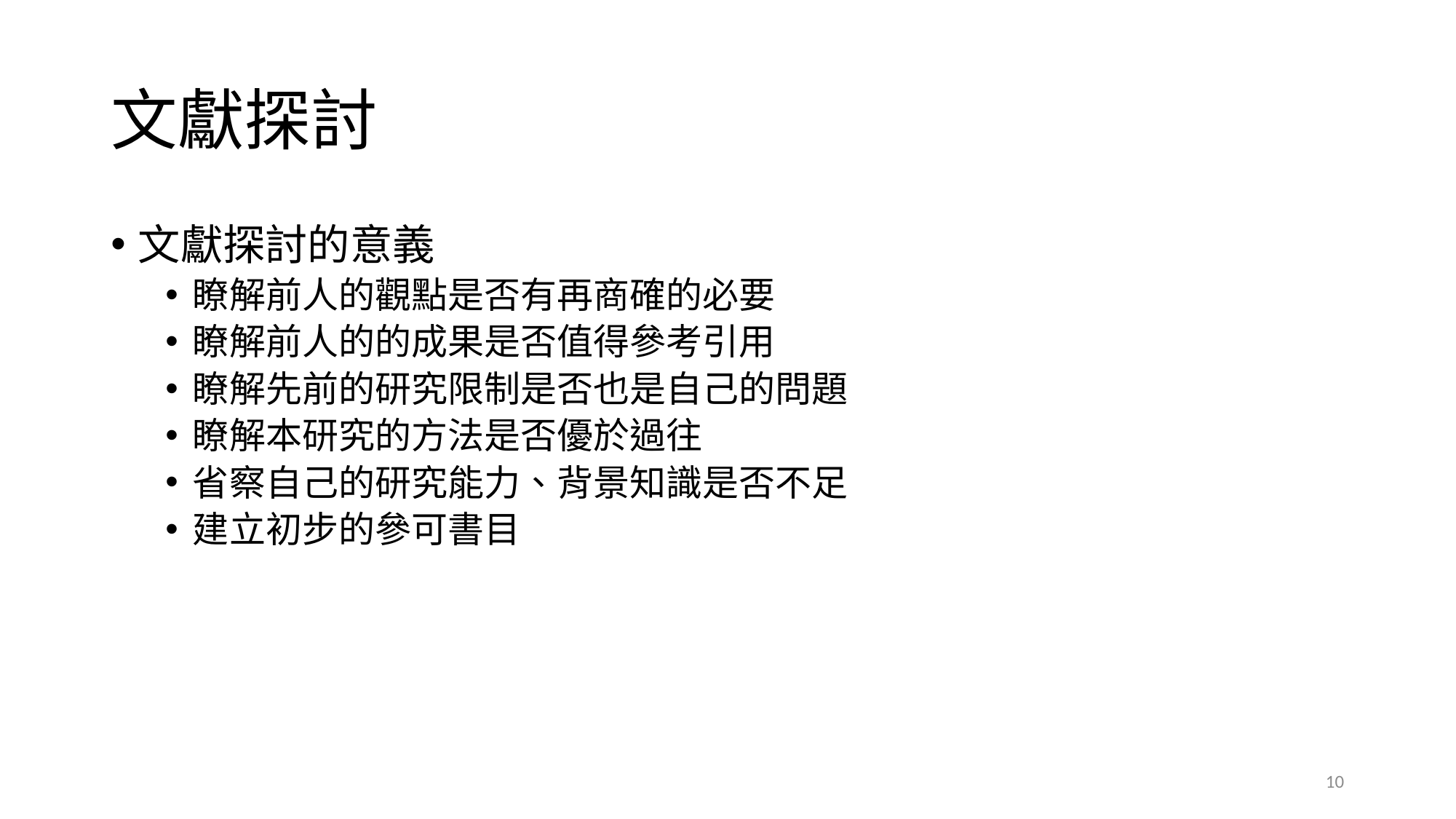

# 文獻探討
文獻探討的意義
瞭解前人的觀點是否有再商確的必要
瞭解前人的的成果是否值得參考引用
瞭解先前的研究限制是否也是自己的問題
瞭解本研究的方法是否優於過往
省察自己的研究能力、背景知識是否不足
建立初步的參可書目
10